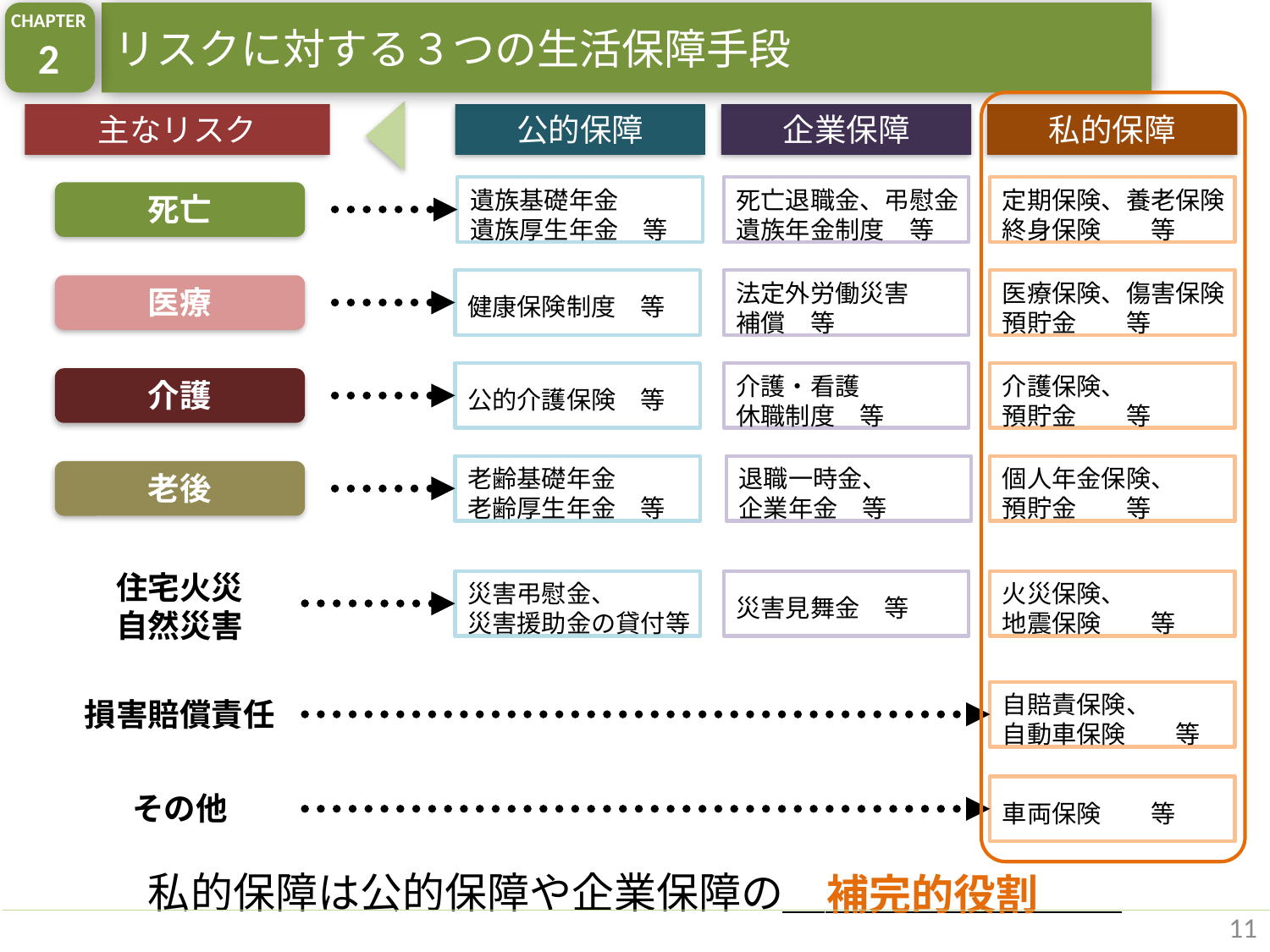

CHAPTER
2
リスクに対する３つの生活保障手段

主なリスク
公的保障
企業保障
私的保障

遺族基礎年金
遺族厚生年金　等
死亡退職金、弔慰金
遺族年金制度　等
定期保険、養老保険
終身保険　　等

死亡
健康保険制度　等
法定外労働災害
補償　等
医療保険、傷害保険
預貯金　　等
医療
公的介護保険　等
介護・看護
休職制度　等
介護保険、
預貯金　　等
介護
老齢基礎年金
老齢厚生年金　等
退職一時金、
企業年金　等
個人年金保険、
預貯金　　等
老後
住宅火災
自然災害
災害弔慰金、
災害援助金の貸付等
災害見舞金　等
火災保険、
地震保険　　等
自賠責保険、
自動車保険　　等
損害賠償責任
車両保険　　等
その他
私的保障は公的保障や企業保障の＿＿＿＿＿＿＿＿
補完的役割
11